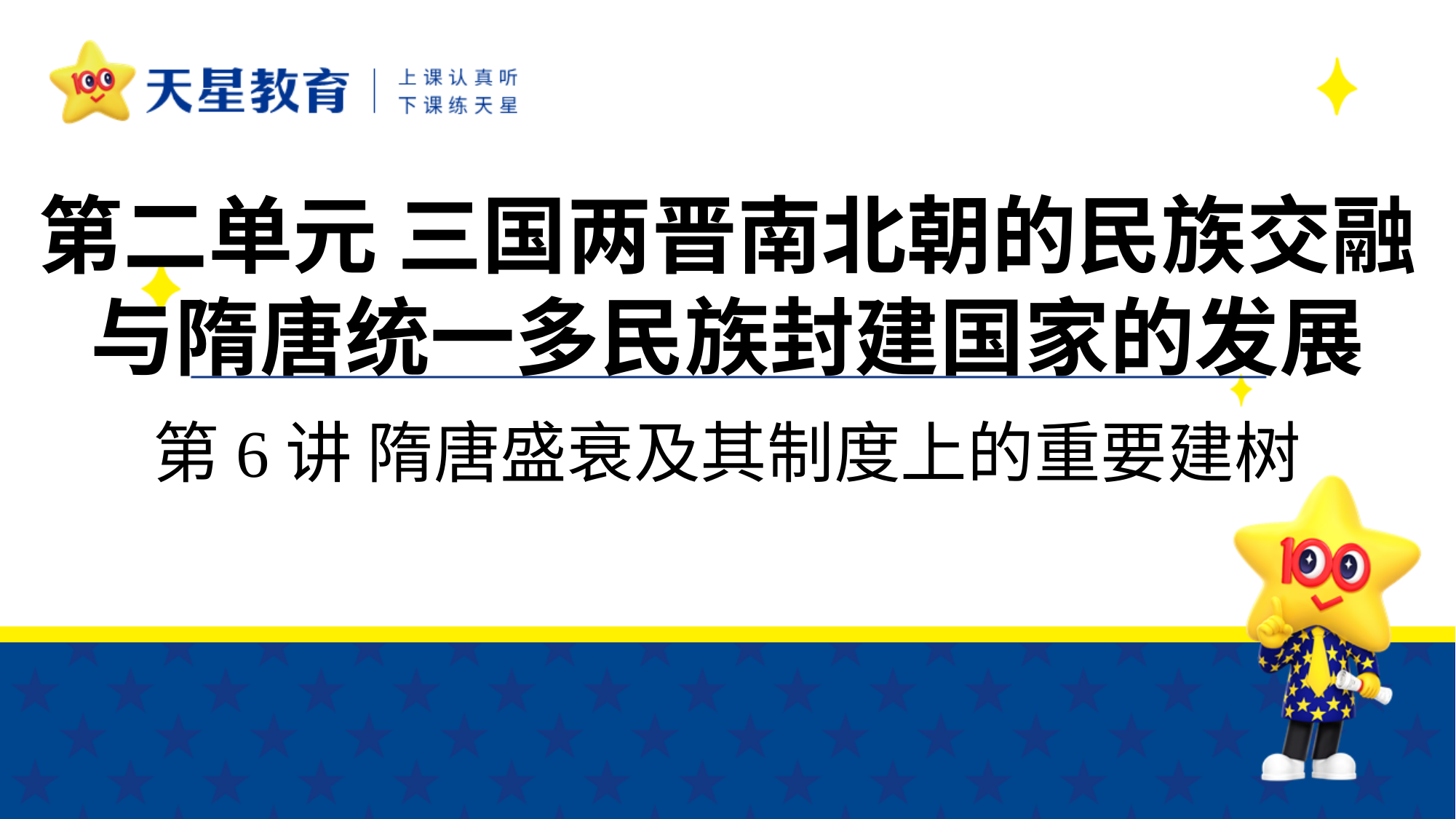

第二单元 三国两晋南北朝的民族交融与隋唐统一多民族封建国家的发展
第6讲 隋唐盛衰及其制度上的重要建树